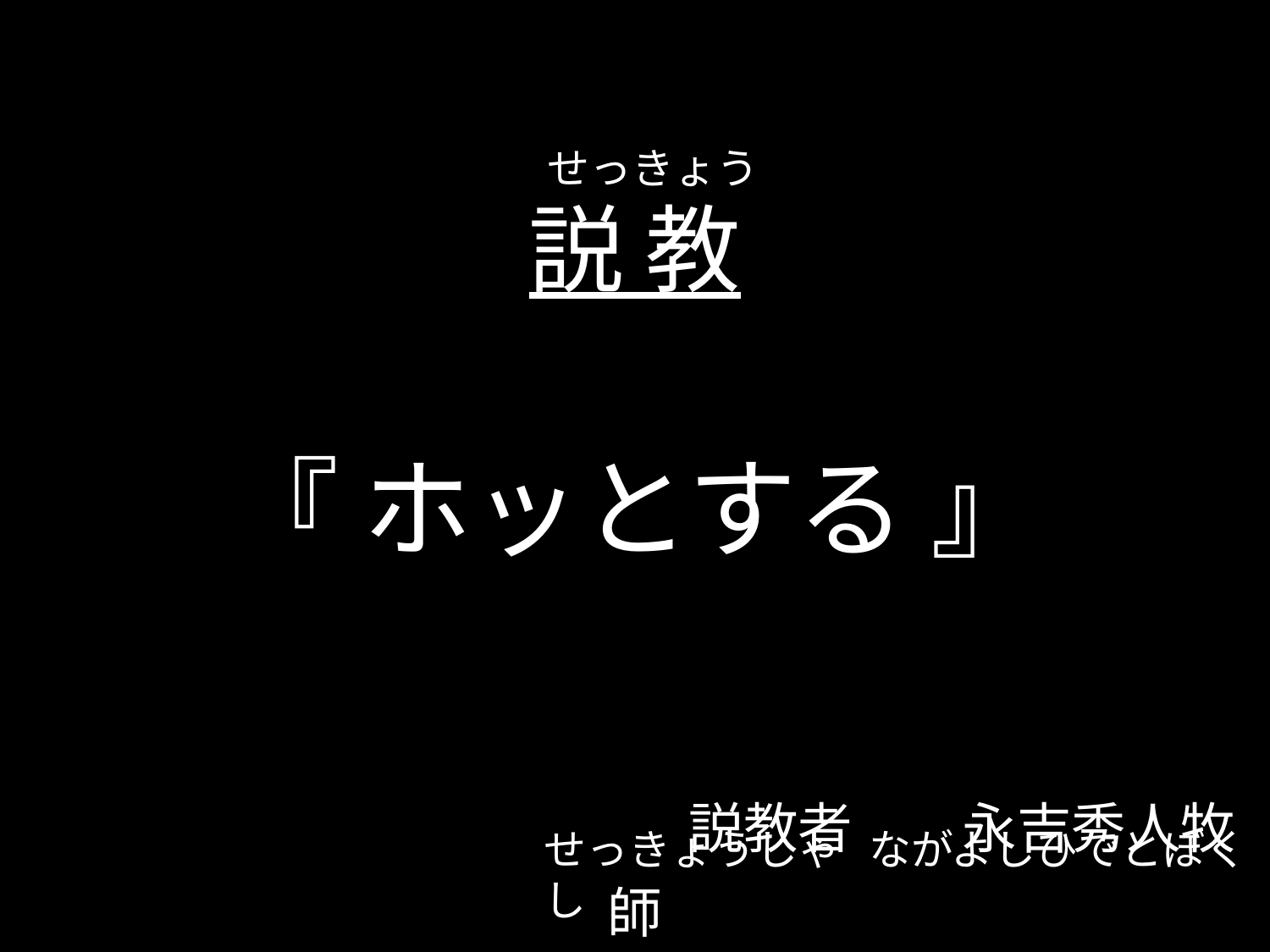

せっきょう
# 説 教

『 ホッとする 』

　　　　　　　　　　　　説教者　　永吉秀人牧師
せっきょうしゃ   ながよしひでとぼくし